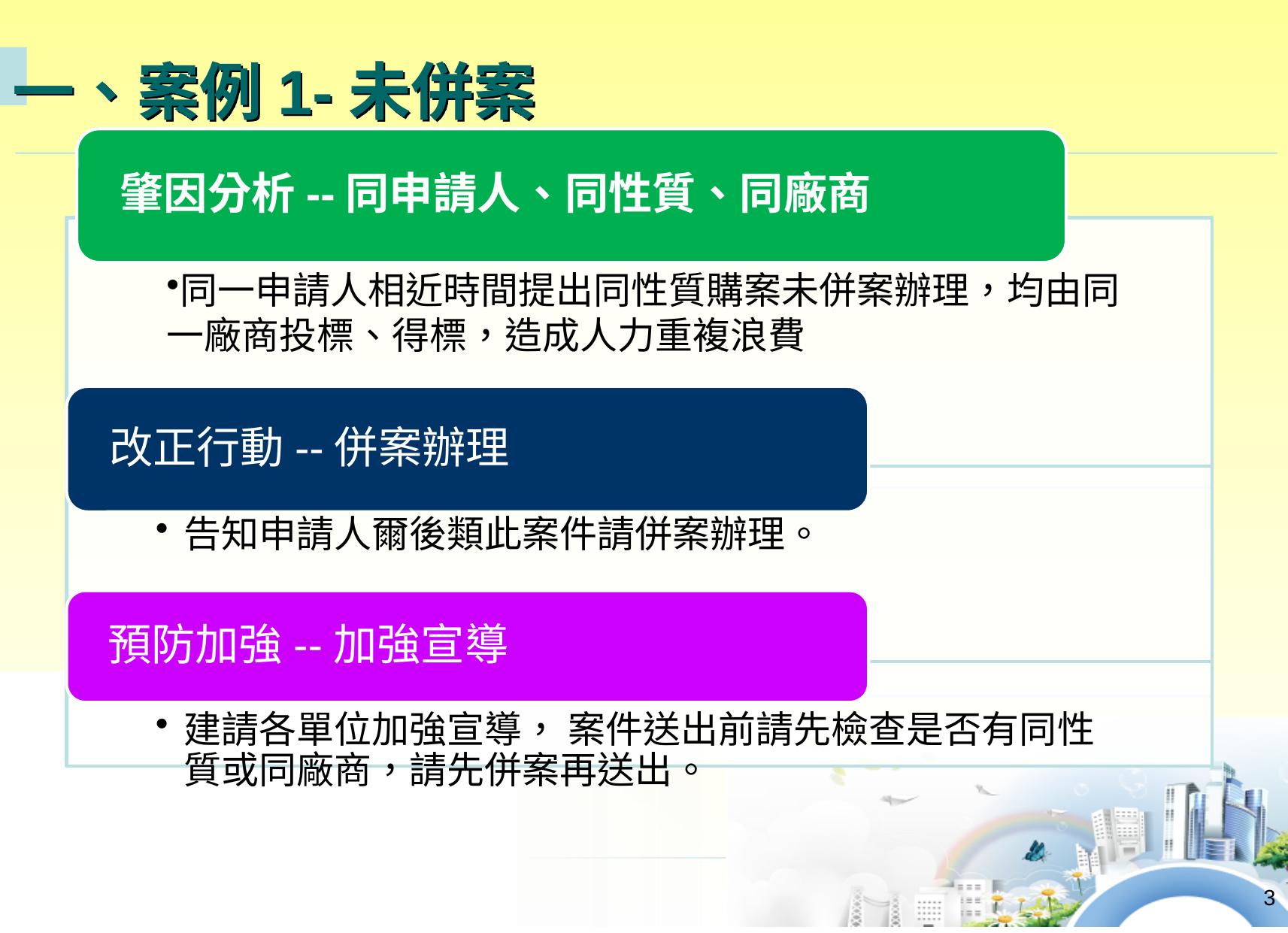

一、案例1-未併案
同一申請人相近時間提出同性質購案未併案辦理，均由同一廠商投標、得標，造成人力重複浪費
肇因分析--同申請人、同性質、同廠商
告知申請人爾後類此案件請併案辦理。
改正行動--併案辦理
建請各單位加強宣導， 案件送出前請先檢查是否有同性質或同廠商，請先併案再送出。
預防加強--加強宣導
3